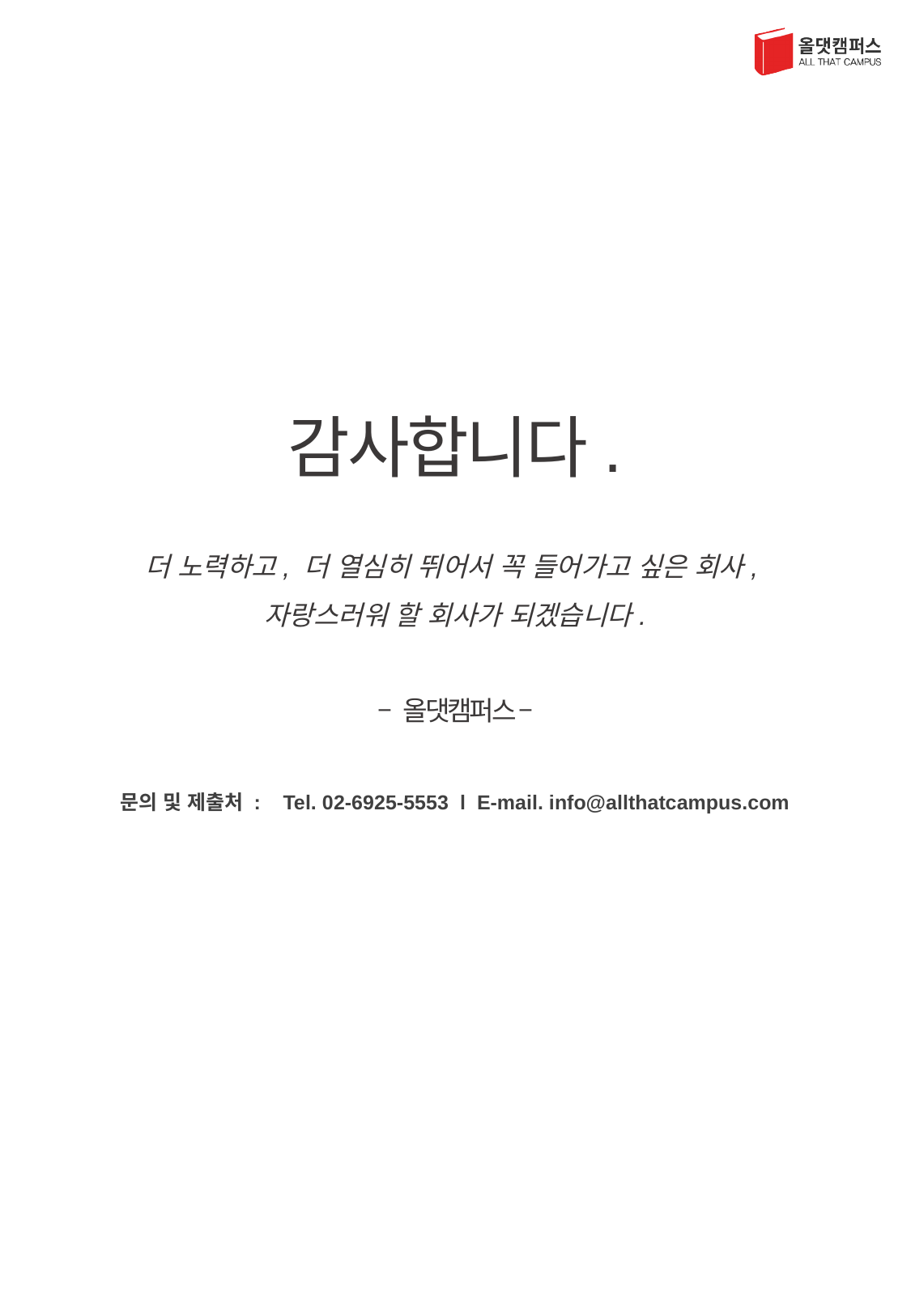

감사합니다.

더 노력하고, 더 열심히 뛰어서 꼭 들어가고 싶은 회사,
자랑스러워 할 회사가 되겠습니다.

– 올댓캠퍼스 –

문의 및 제출처 :    Tel. 02-6925-5553  l  E-mail. info@allthatcampus.com